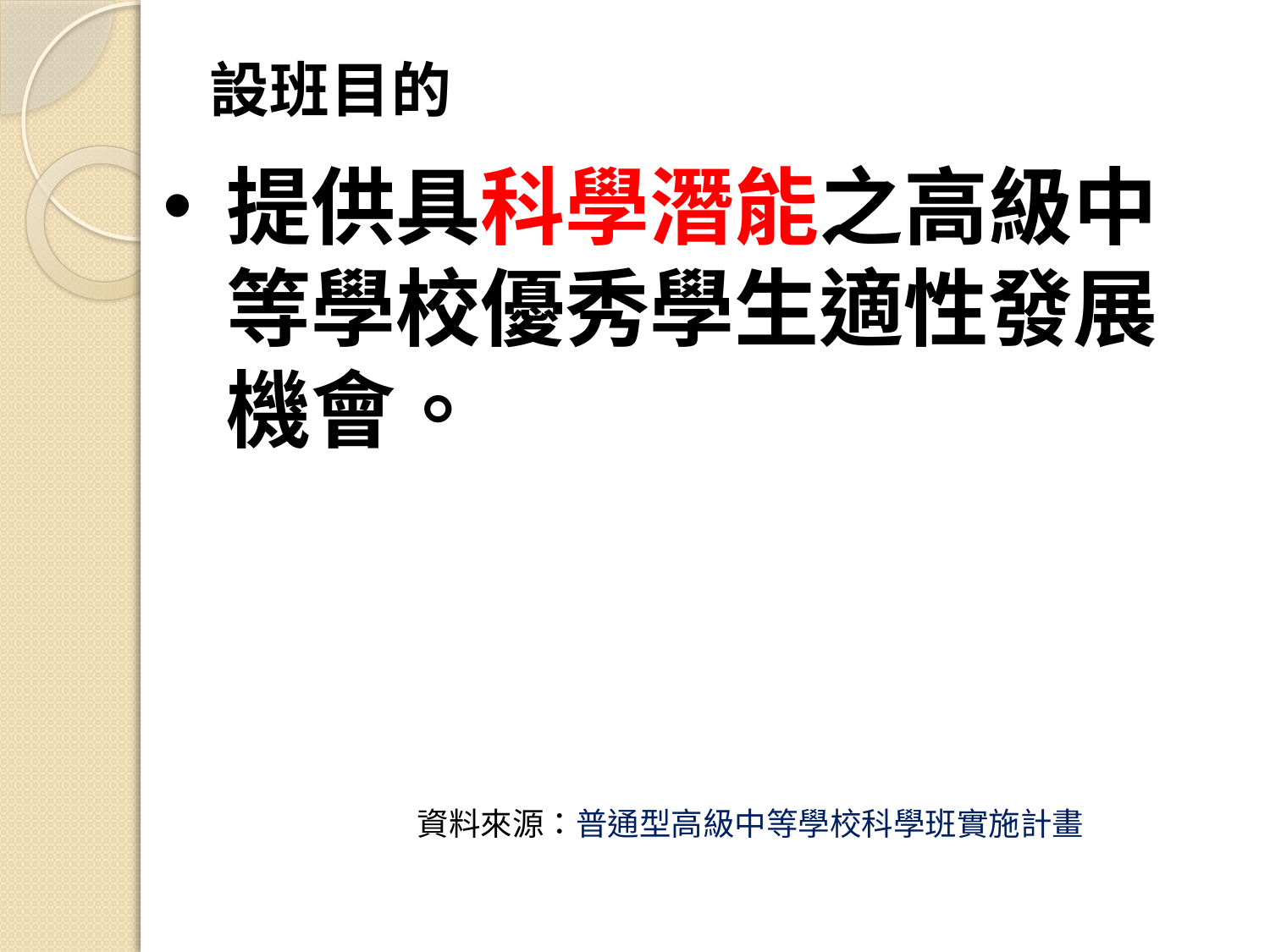

設班目的
提供具科學潛能之高級中等學校優秀學生適性發展機會。

資料來源：普通型高級中等學校科學班實施計畫